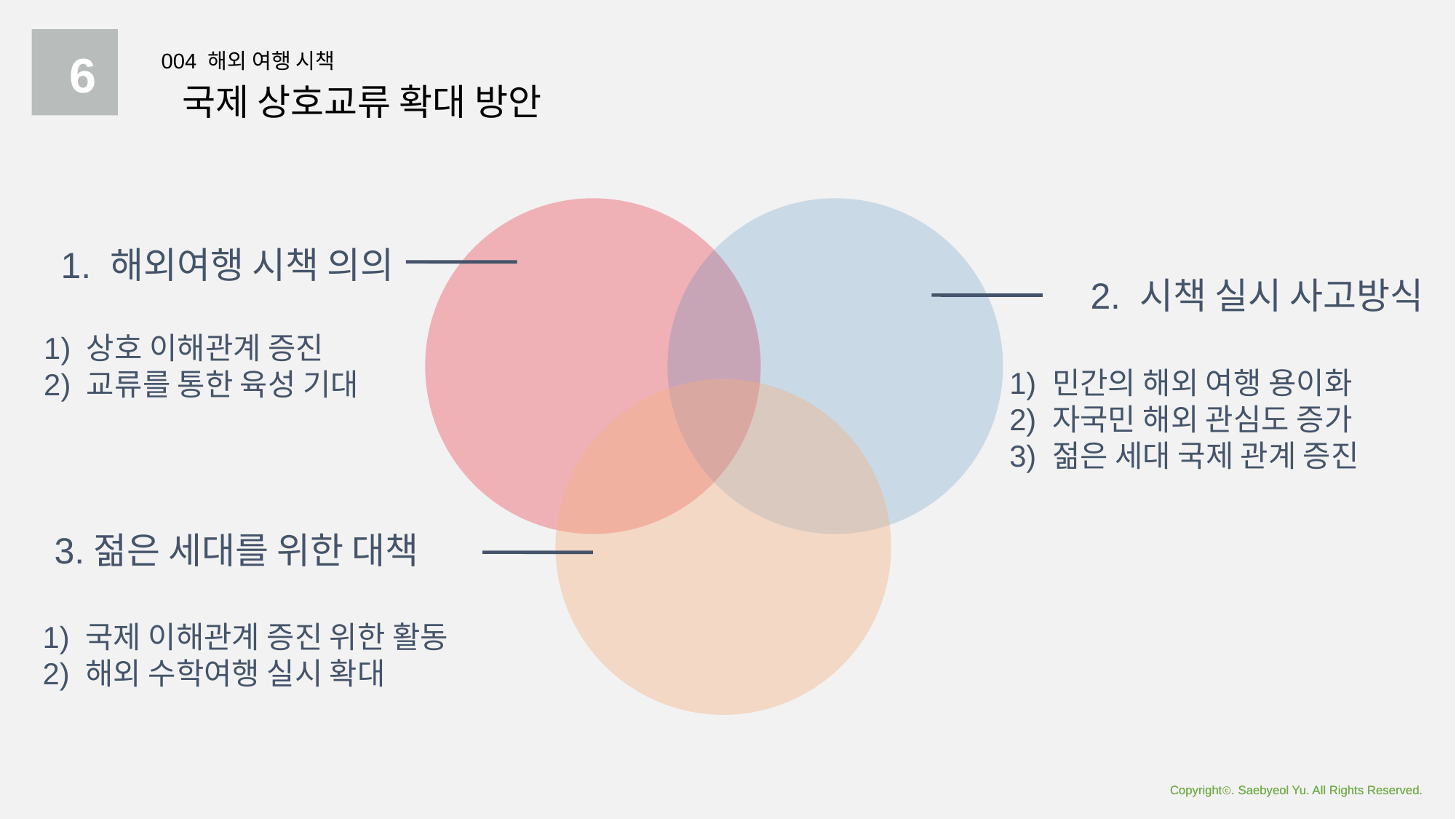

6
004 해외 여행 시책
국제 상호교류 확대 방안

1. 해외여행 시책 의의
1) 상호 이해관계 증진
2) 교류를 통한 육성 기대
2. 시책 실시 사고방식
1) 민간의 해외 여행 용이화
2) 자국민 해외 관심도 증가
3) 젊은 세대 국제 관계 증진
3.젊은 세대를 위한 대책
1) 국제 이해관계 증진 위한 활동
2) 해외 수학여행 실시 확대

Copyrightⓒ. Saebyeol Yu. All Rights Reserved.